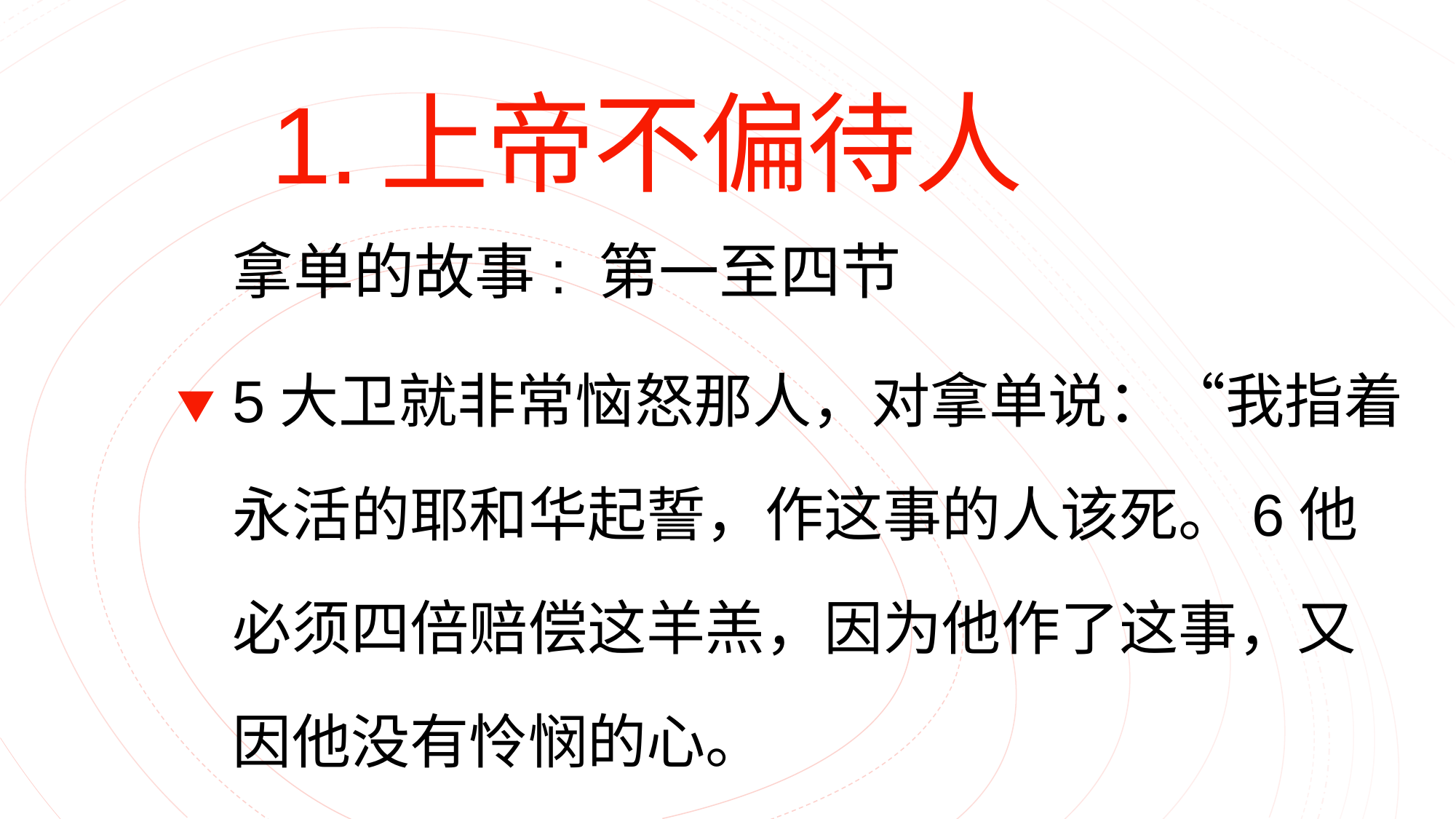

# 1.	上帝不偏待人

拿单的故事: 第一至四节
5大卫就非常恼怒那人，对拿单说：“我指着永活的耶和华起誓，作这事的人该死。6他必须四倍赔偿这羊羔，因为他作了这事，又因他没有怜悯的心。